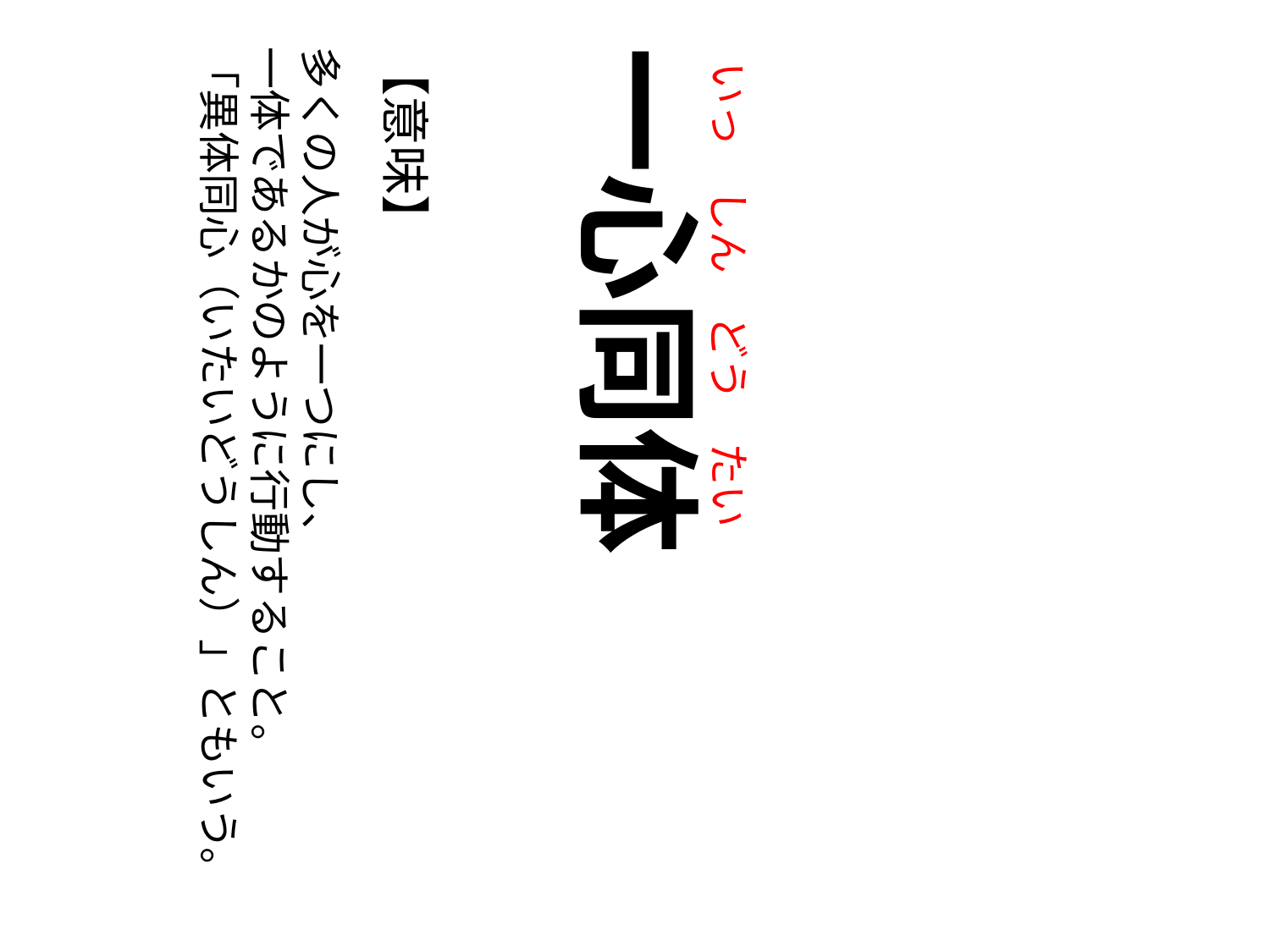

いっ
しん
どう
たい
【意味】

多くの人が心を一つにし、
一体であるかのように行動すること。
「異体同心（いたいどうしん）」ともいう。
一心同体